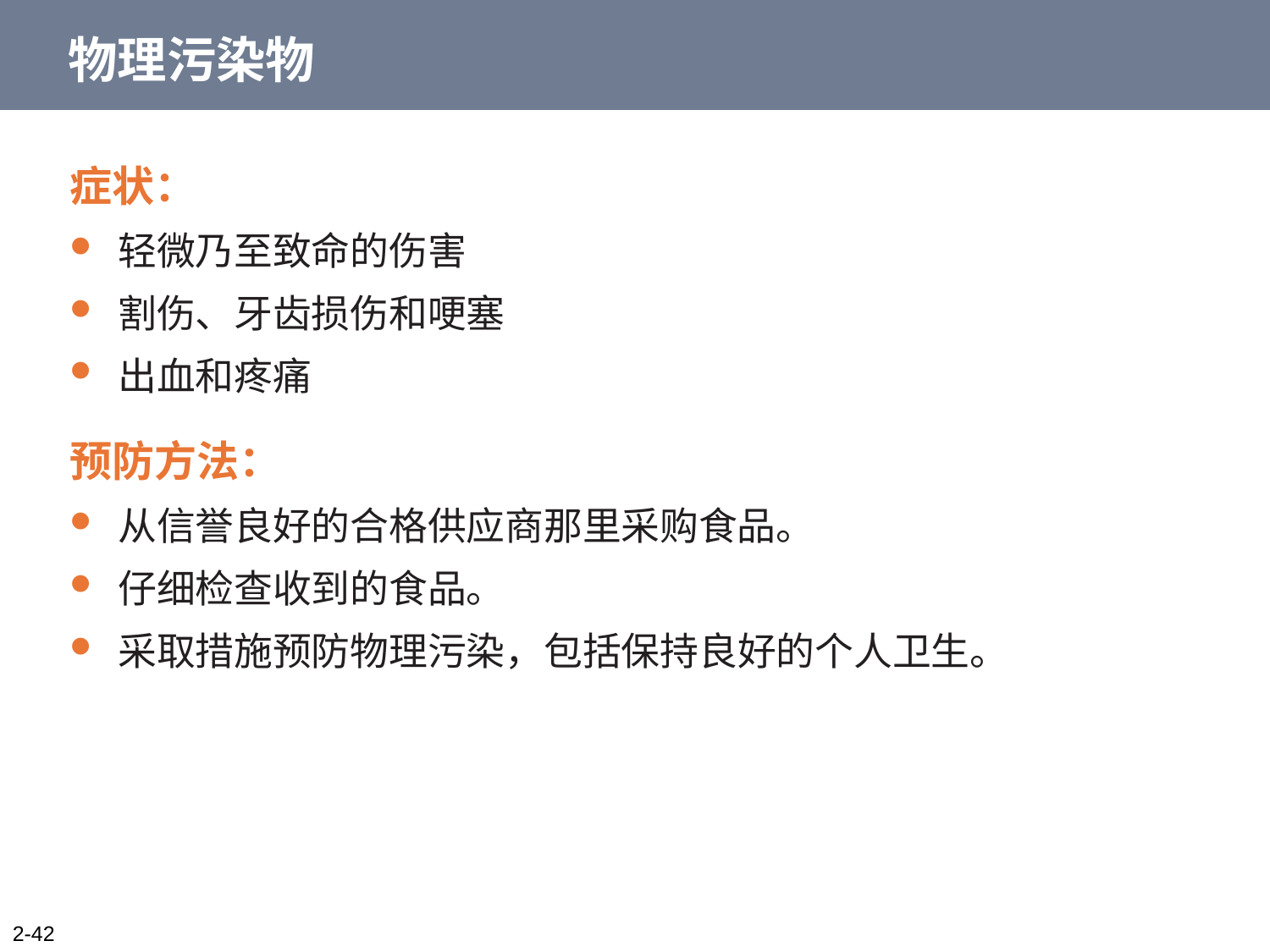

# 物理污染物
症状：
轻微乃至致命的伤害
割伤、牙齿损伤和哽塞
出血和疼痛
预防方法：
从信誉良好的合格供应商那里采购食品。
仔细检查收到的食品。
采取措施预防物理污染，包括保持良好的个人卫生。

2-42